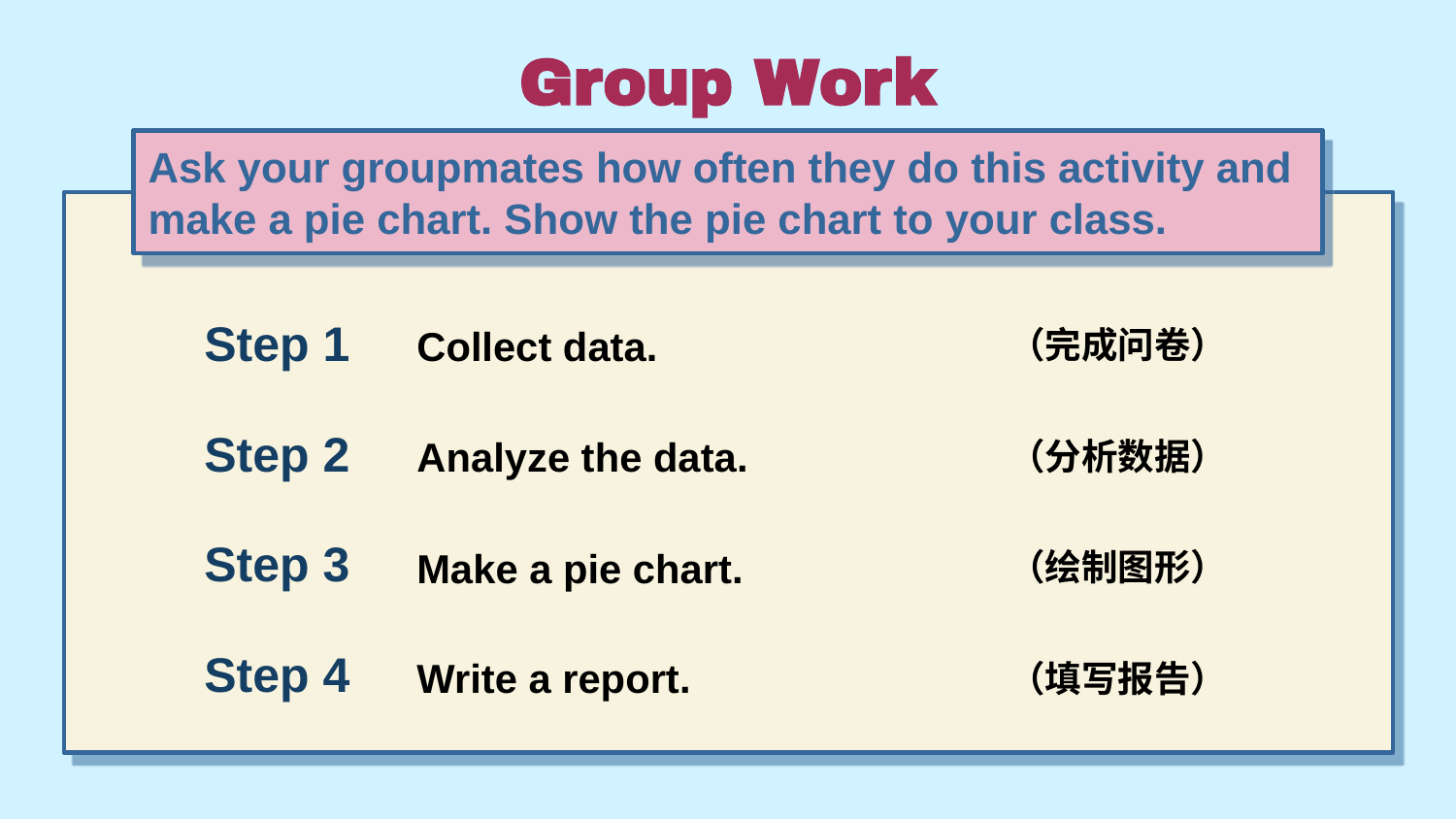

Group Work
# Ask your groupmates how often they do this activity and make a pie chart. Show the pie chart to your class.

Step 1
Collect data.
（完成问卷）
Step 2
Analyze the data.
（分析数据）
Step 3
Make a pie chart.
（绘制图形）
Step 4
Write a report.
（填写报告）